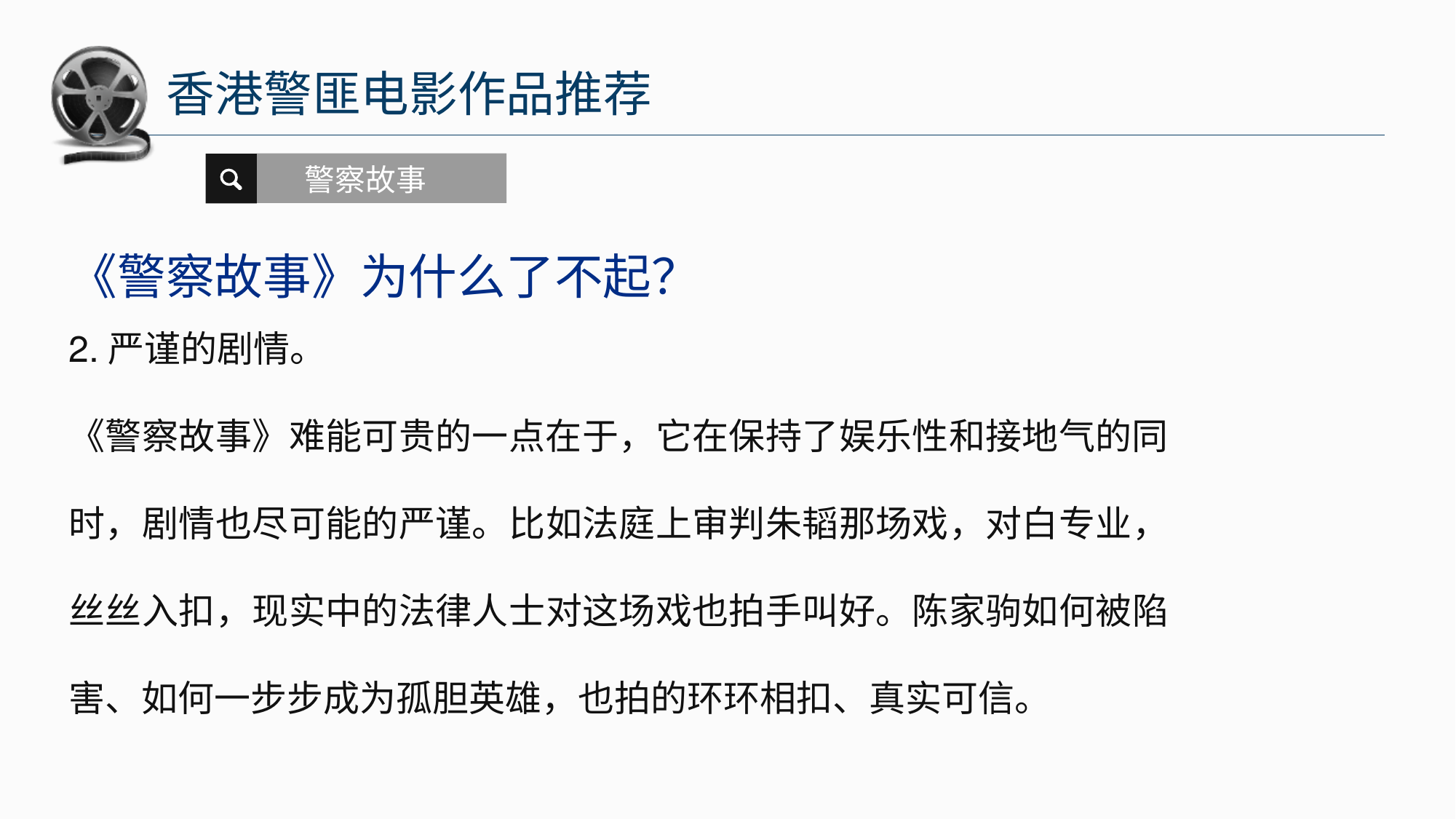

香港警匪电影作品推荐

警察故事
《警察故事》为什么了不起？
2.严谨的剧情。
《警察故事》难能可贵的一点在于，它在保持了娱乐性和接地气的同时，剧情也尽可能的严谨。比如法庭上审判朱韬那场戏，对白专业，丝丝入扣，现实中的法律人士对这场戏也拍手叫好。陈家驹如何被陷害、如何一步步成为孤胆英雄，也拍的环环相扣、真实可信。